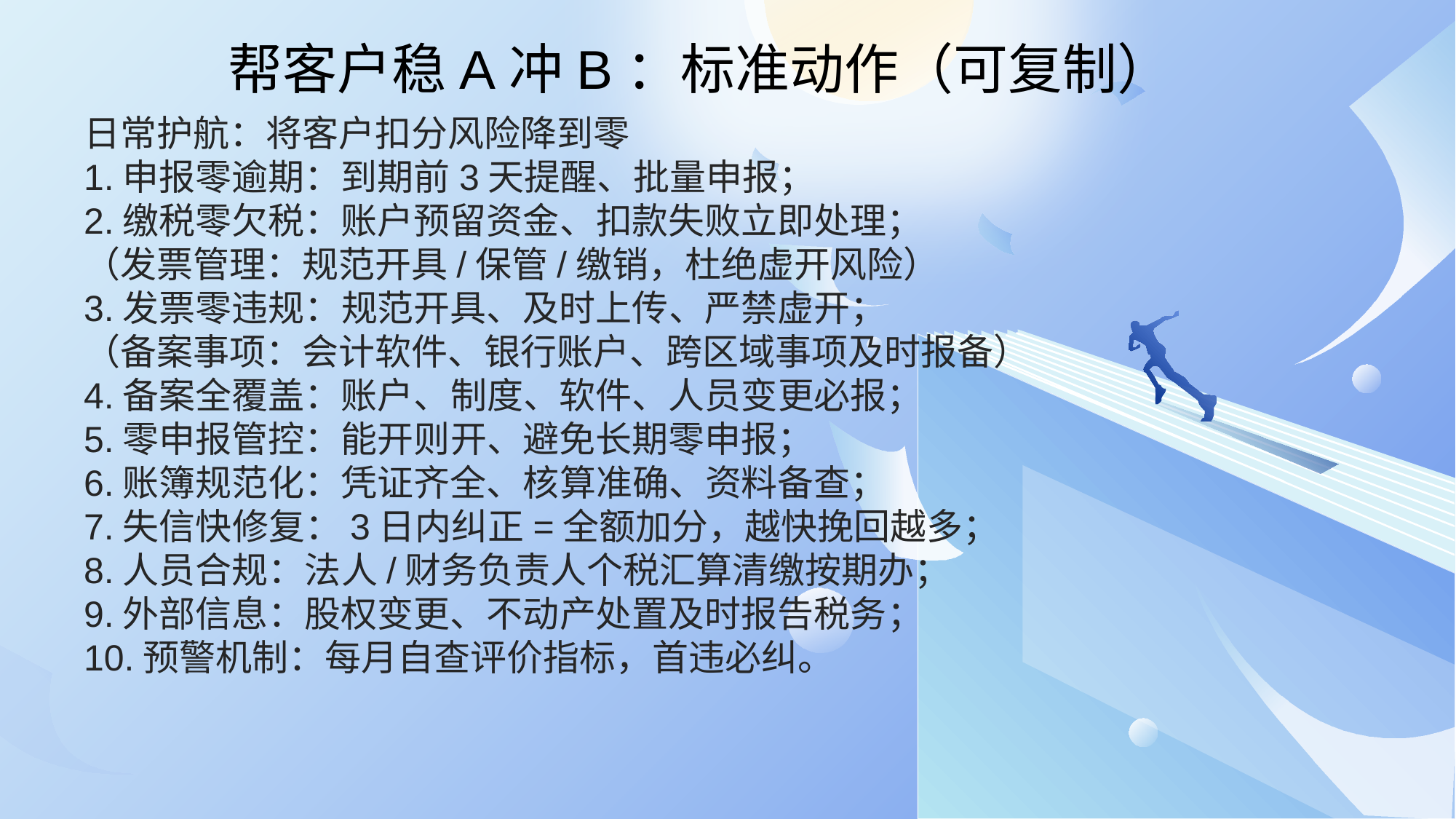

帮客户稳A冲B：标准动作（可复制）
日常护航：将客户扣分风险降到零
1.申报零逾期：到期前3天提醒、批量申报；
2.缴税零欠税：账户预留资金、扣款失败立即处理；
（发票管理：规范开具/保管/缴销，杜绝虚开风险）
3.发票零违规：规范开具、及时上传、严禁虚开；
（备案事项：会计软件、银行账户、跨区域事项及时报备）
4.备案全覆盖：账户、制度、软件、人员变更必报；
5.零申报管控：能开则开、避免长期零申报；
6.账簿规范化：凭证齐全、核算准确、资料备查；
7.失信快修复：3日内纠正=全额加分，越快挽回越多；
8.人员合规：法人/财务负责人个税汇算清缴按期办；
9.外部信息：股权变更、不动产处置及时报告税务；
10.预警机制：每月自查评价指标，首违必纠。